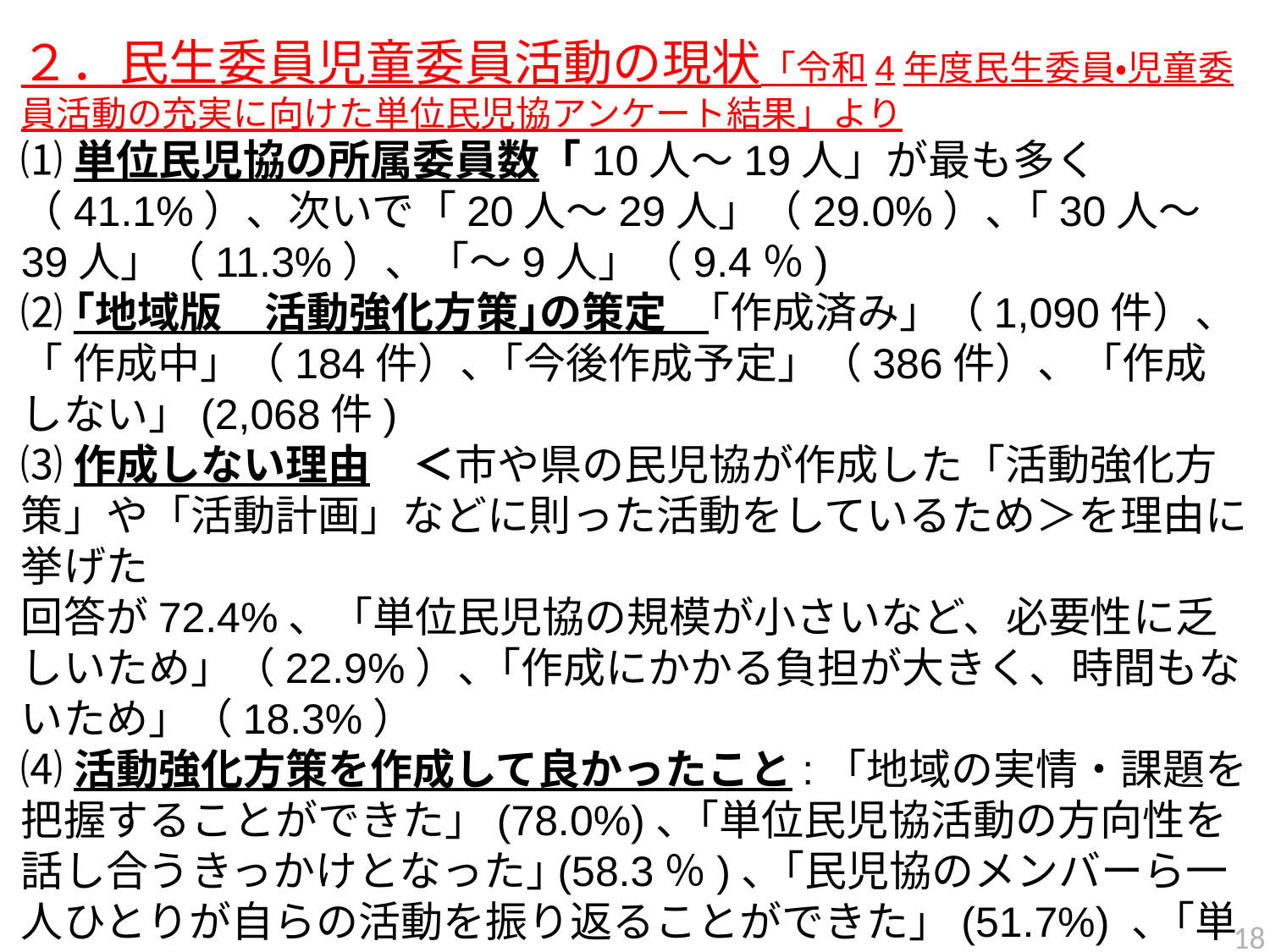

２．民生委員児童委員活動の現状「令和4年度民生委員・児童委員活動の充実に向けた単位民児協アンケート結果」より
⑴単位民児協の所属委員数「10人～19人」が最も多く（41.1%）、次いで「20人～29人」（29.0%）、｢30人～39人」（11.3%）、「～9人」（9.4％)
⑵｢地域版　活動強化方策｣の策定　｢作成済み」（1,090件）、「 作成中」（184件）、｢今後作成予定」（386件）、「作成しない」(2,068件)
⑶作成しない理由　＜市や県の民児協が作成した「活動強化方策」や「活動計画」などに則った活動をしているため＞を理由に挙げた
回答が72.4%、「単位民児協の規模が小さいなど、必要性に乏しいため」（22.9%）、｢作成にかかる負担が大きく、時間もないため」（18.3%）
⑷活動強化方策を作成して良かったこと:「地域の実情・課題を把握することができた」(78.0%)、｢単位民児協活動の方向性を話し合うきっかけとなった｣(58.3％)、｢民児協のメンバーら一人ひとりが自らの活動を振り返ることができた」(51.7%) 、｢単位民児協内の委員一人ひとりと思いや考えを共有する機会となり、結束が強まった」(48.1％)、｢単位民児協活動の充実・強化につながった｣ (48.0％)、｢新任委員が単位民児協の実際の活動や目標を知る機会となった｣(47.7％)
18